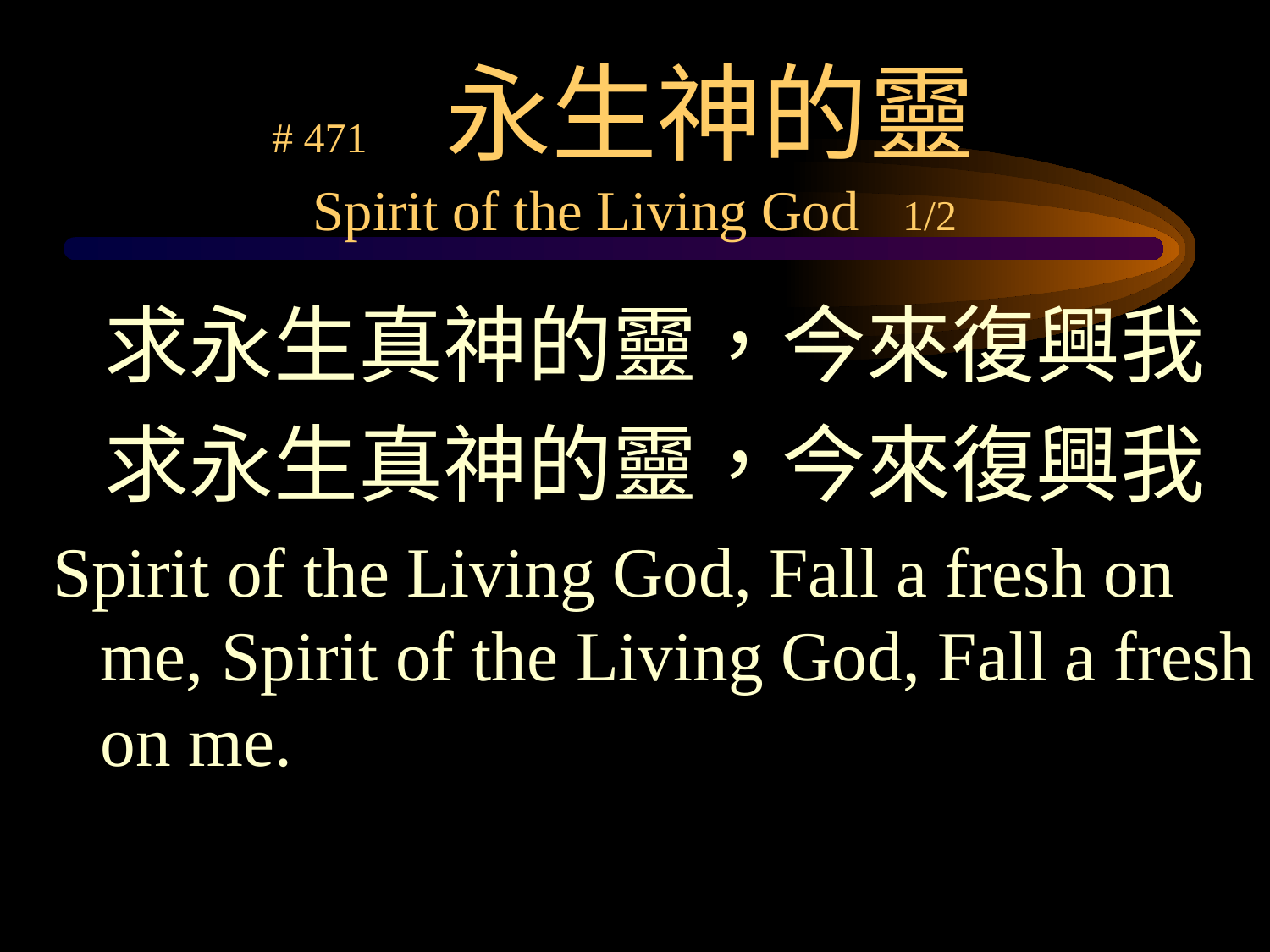

# # 471  永生神的靈 Spirit of the Living God   1/2
求永生真神的靈，今來復興我
求永生真神的靈，今來復興我
Spirit of the Living God, Fall a fresh on me, Spirit of the Living God, Fall a fresh on me.